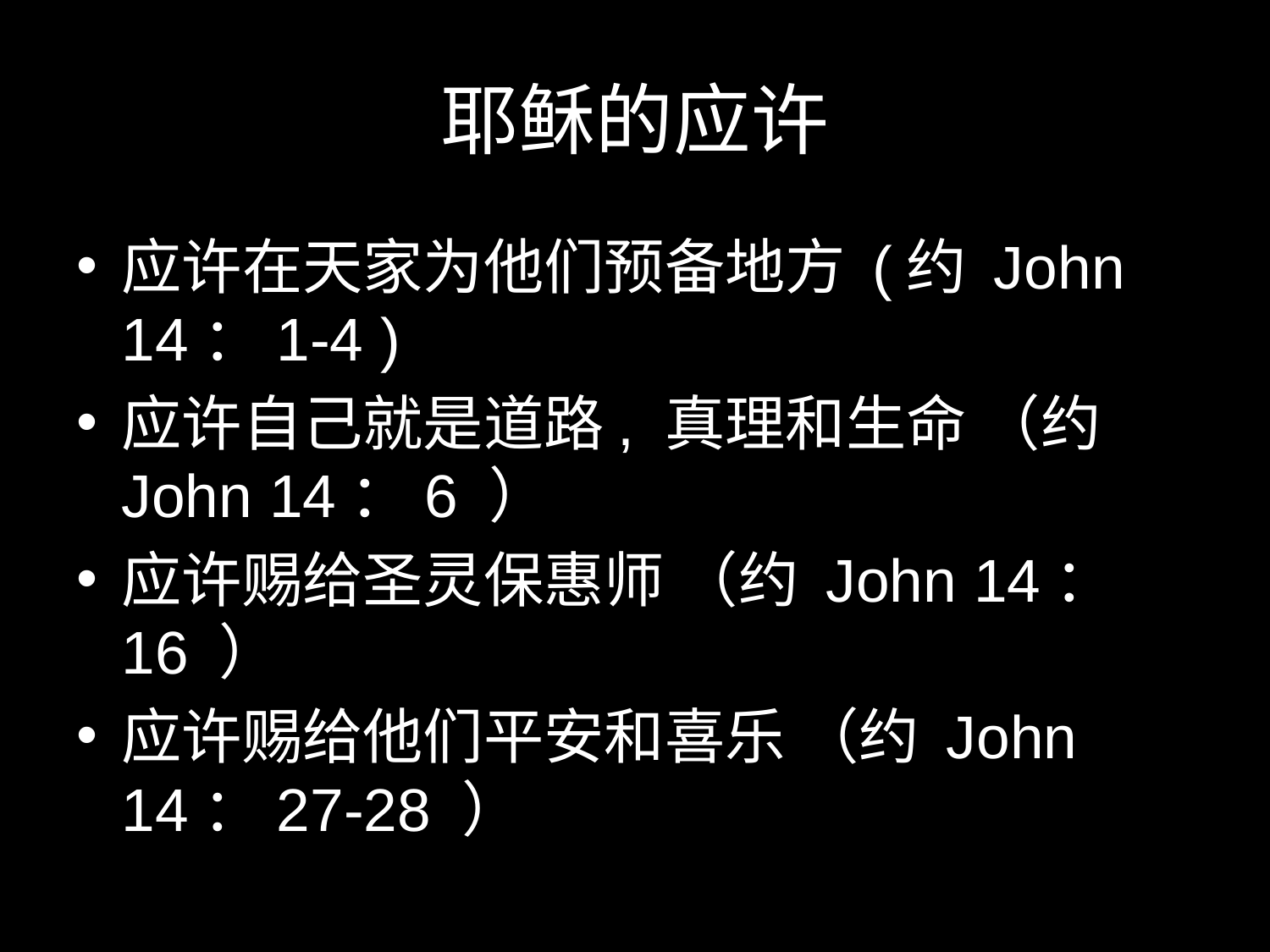

# 耶稣的应许
应许在天家为他们预备地方 (约 John 14：1-4 )
应许自己就是道路, 真理和生命 （约 John 14：6 ）
应许赐给圣灵保惠师 （约 John 14：16 ）
应许赐给他们平安和喜乐 （约 John 14：27-28 ）